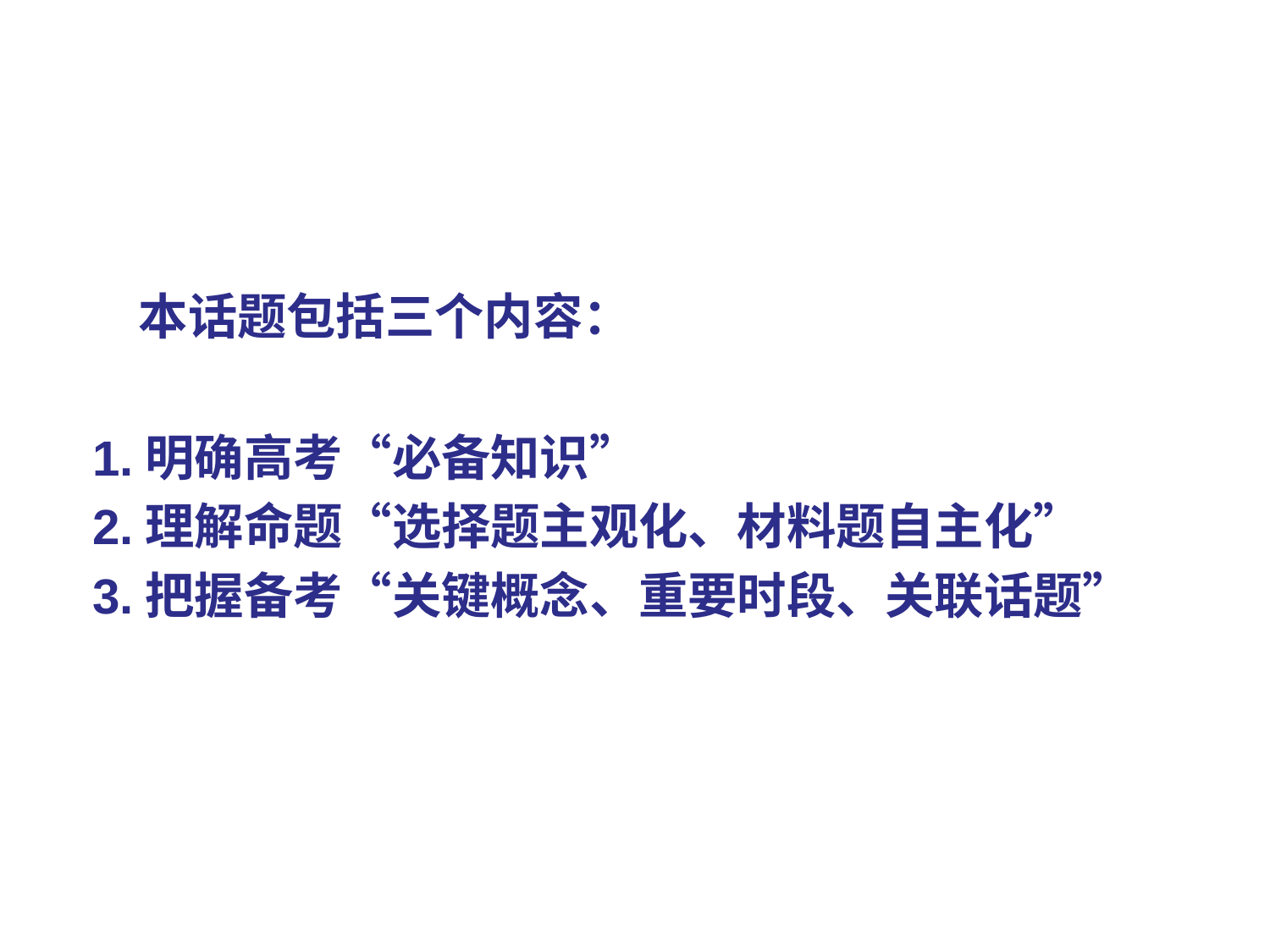

本话题包括三个内容：

    1.明确高考“必备知识”
    2.理解命题“选择题主观化、材料题自主化”
    3.把握备考“关键概念、重要时段、关联话题”